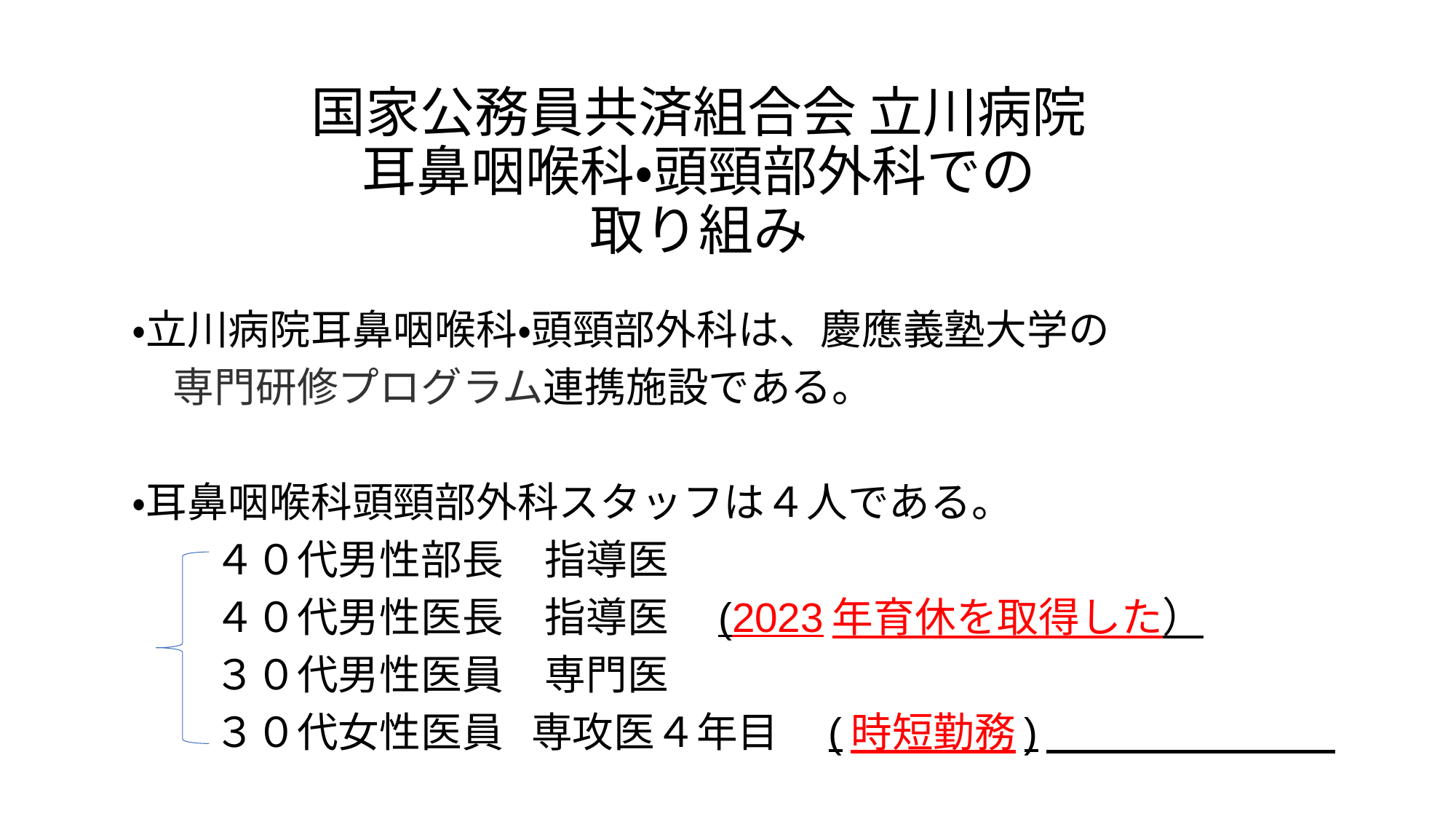

# 国家公務員共済組合会 立川病院 耳鼻咽喉科・頭頸部外科での 取り組み
・立川病院耳鼻咽喉科・頭頸部外科は、慶應義塾大学の
　専門研修プログラム連携施設である。

・耳鼻咽喉科頭頸部外科スタッフは４人である。
　　４０代男性部長　指導医
　　４０代男性医長　指導医　(2023年育休を取得した）
　　３０代男性医員　専門医
　　３０代女性医員   専攻医４年目　(時短勤務)